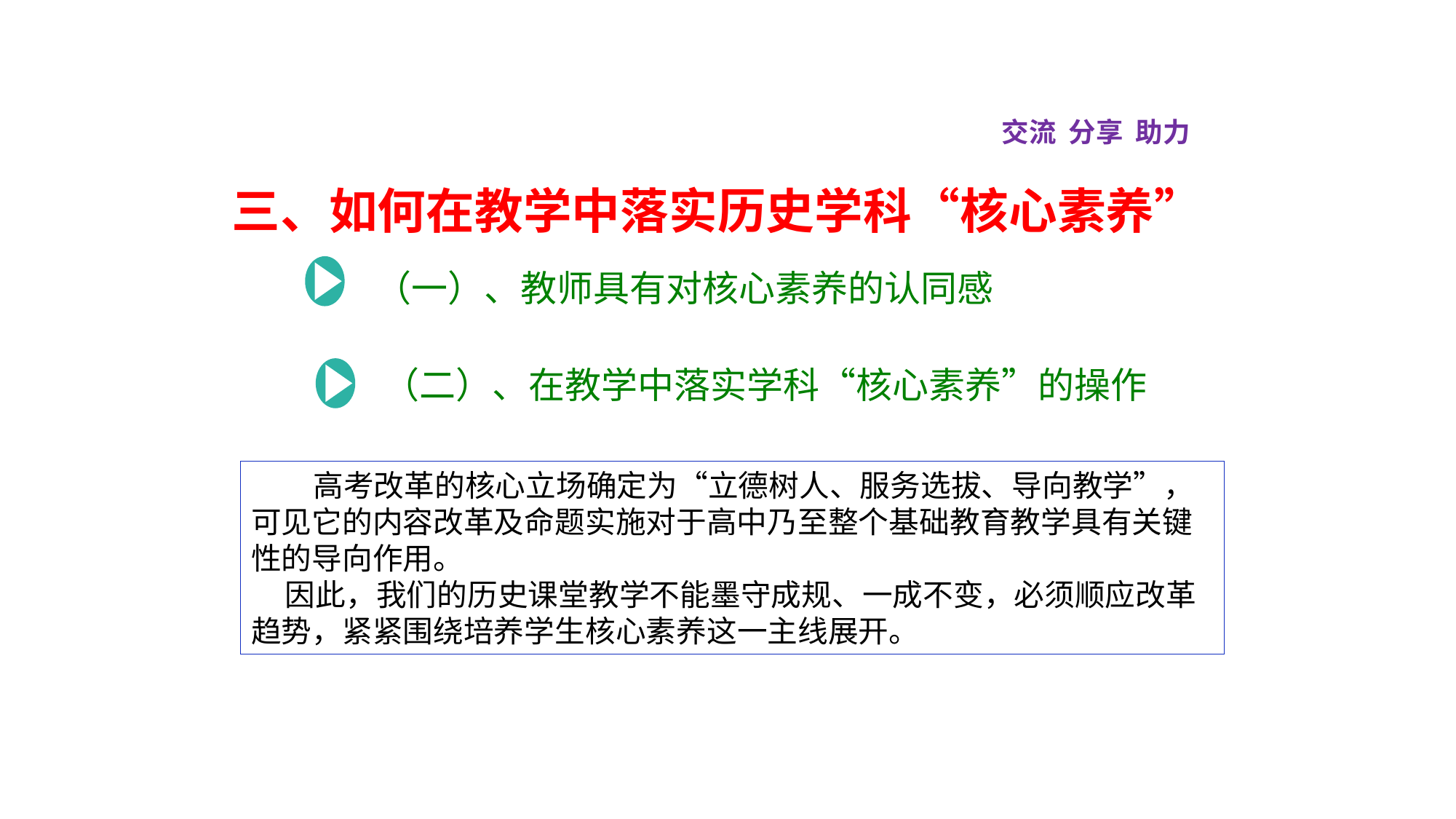

三、如何在教学中落实历史学科“核心素养”
交流  分享  助力
  （一）、教师具有对核心素养的认同感

 （二）、在教学中落实学科“核心素养”的操作

         高考改革的核心立场确定为“立德树人、服务选拔、导向教学”，可见它的内容改革及命题实施对于高中乃至整个基础教育教学具有关键性的导向作用。
    因此，我们的历史课堂教学不能墨守成规、一成不变，必须顺应改革趋势，紧紧围绕培养学生核心素养这一主线展开。